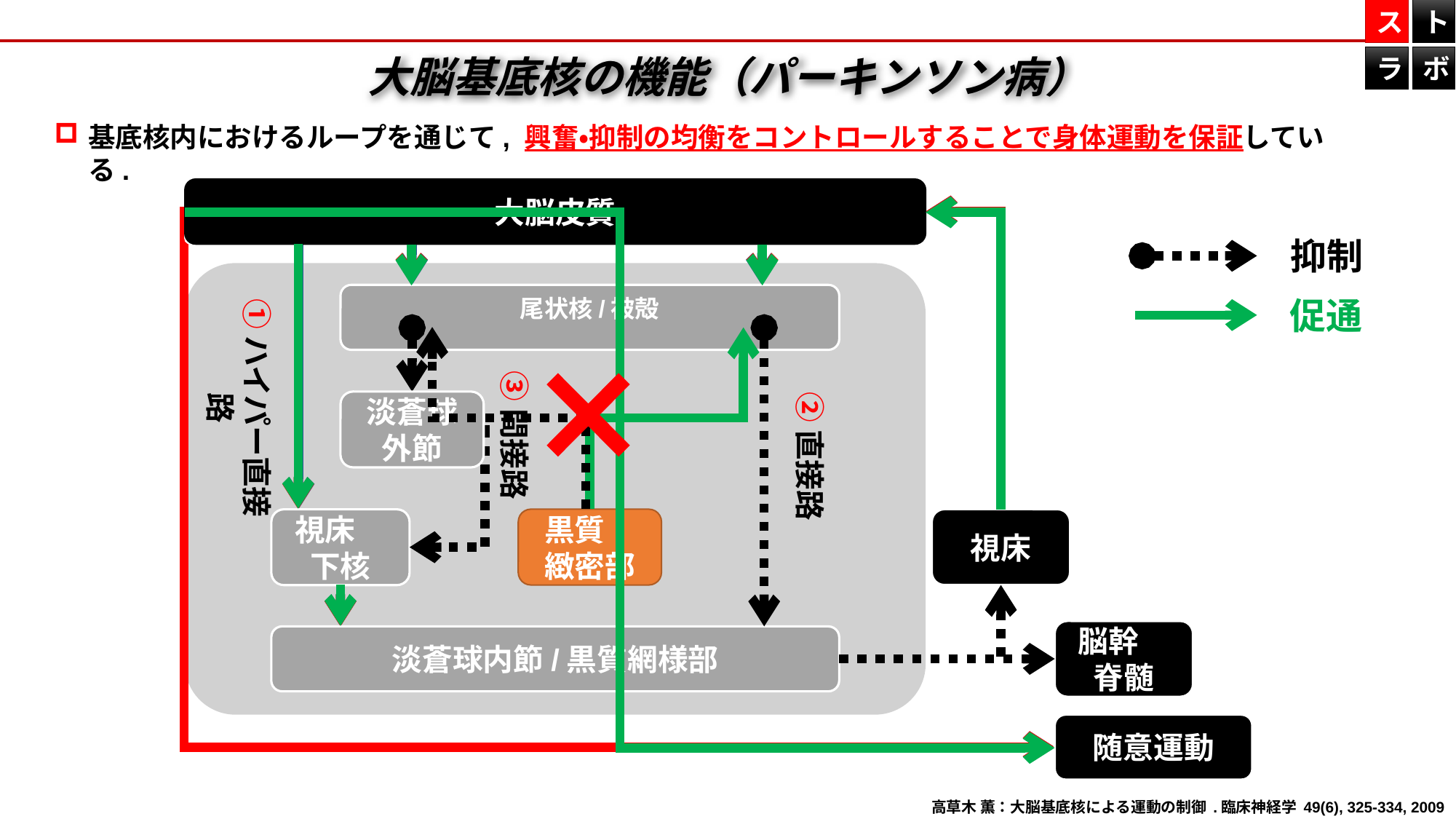

ス
ト
ラ
ボ
大脳基底核の機能（パーキンソン病）

基底核内におけるループを通じて, 興奮・抑制の均衡をコントロールすることで身体運動を保証している.

大脳皮質
大脳皮質
大脳皮質
抑制

①ハイパー直接路
尾状核/被殻
促通

③間接路
②直接路
淡蒼球外節
黒質　緻密部
視床
視床　下核
脳幹　脊髄
淡蒼球内節/黒質網様部
随意運動
高草木 薫：大脳基底核による運動の制御 .臨床神経学 49(6), 325-334, 2009